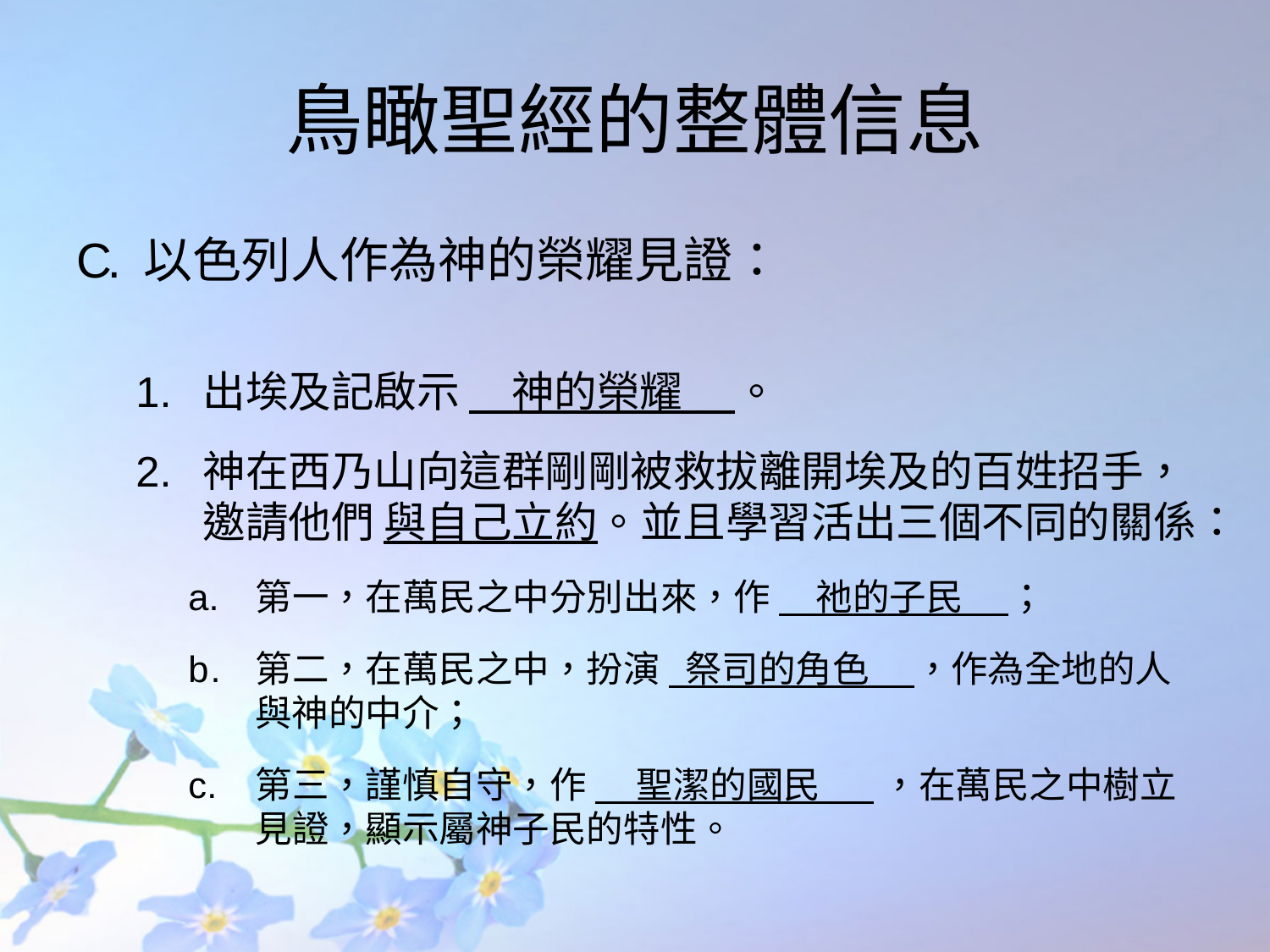

# 鳥瞰聖經的整體信息
以色列人作為神的榮耀見證：

出埃及記啟示 　神的榮耀 　。
神在西乃山向這群剛剛被救拔離開埃及的百姓招手，邀請他們 與自己立約。並且學習活出三個不同的關係：
第一，在萬民之中分別出來，作 　祂的子民　 ；
第二，在萬民之中，扮演   祭司的角色 　，作為全地的人與神的中介；
第三，謹慎自守，作      聖潔的國民 　  ，在萬民之中樹立見證，顯示屬神子民的特性。